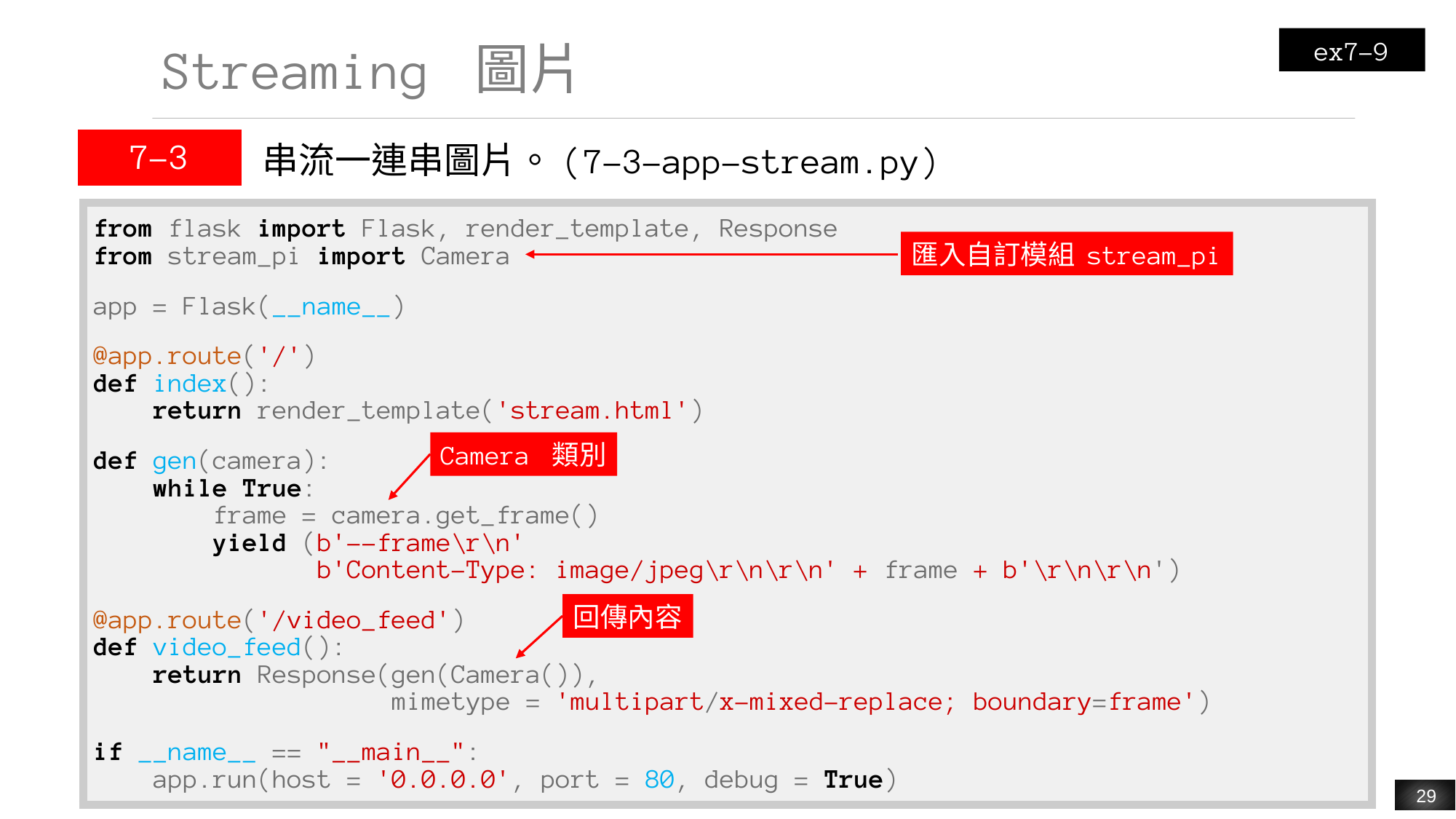

ex7-9
# Streaming 圖片
| 7-3 | 串流一連串圖片。(7-3-app-stream.py) |
| --- | --- |
| from flask import Flask, render\_template, Response from stream\_pi import Camera app = Flask(\_\_name\_\_) @app.route('/') def index(): return render\_template('stream.html') def gen(camera): while True: frame = camera.get\_frame() yield (b'--frame\r\n' b'Content-Type: image/jpeg\r\n\r\n' + frame + b'\r\n\r\n') @app.route('/video\_feed') def video\_feed(): return Response(gen(Camera()), mimetype = 'multipart/x-mixed-replace; boundary=frame') if \_\_name\_\_ == "\_\_main\_\_": app.run(host = '0.0.0.0', port = 80, debug = True) |
| --- |
匯入自訂模組 stream_pi
Camera 類別
回傳內容